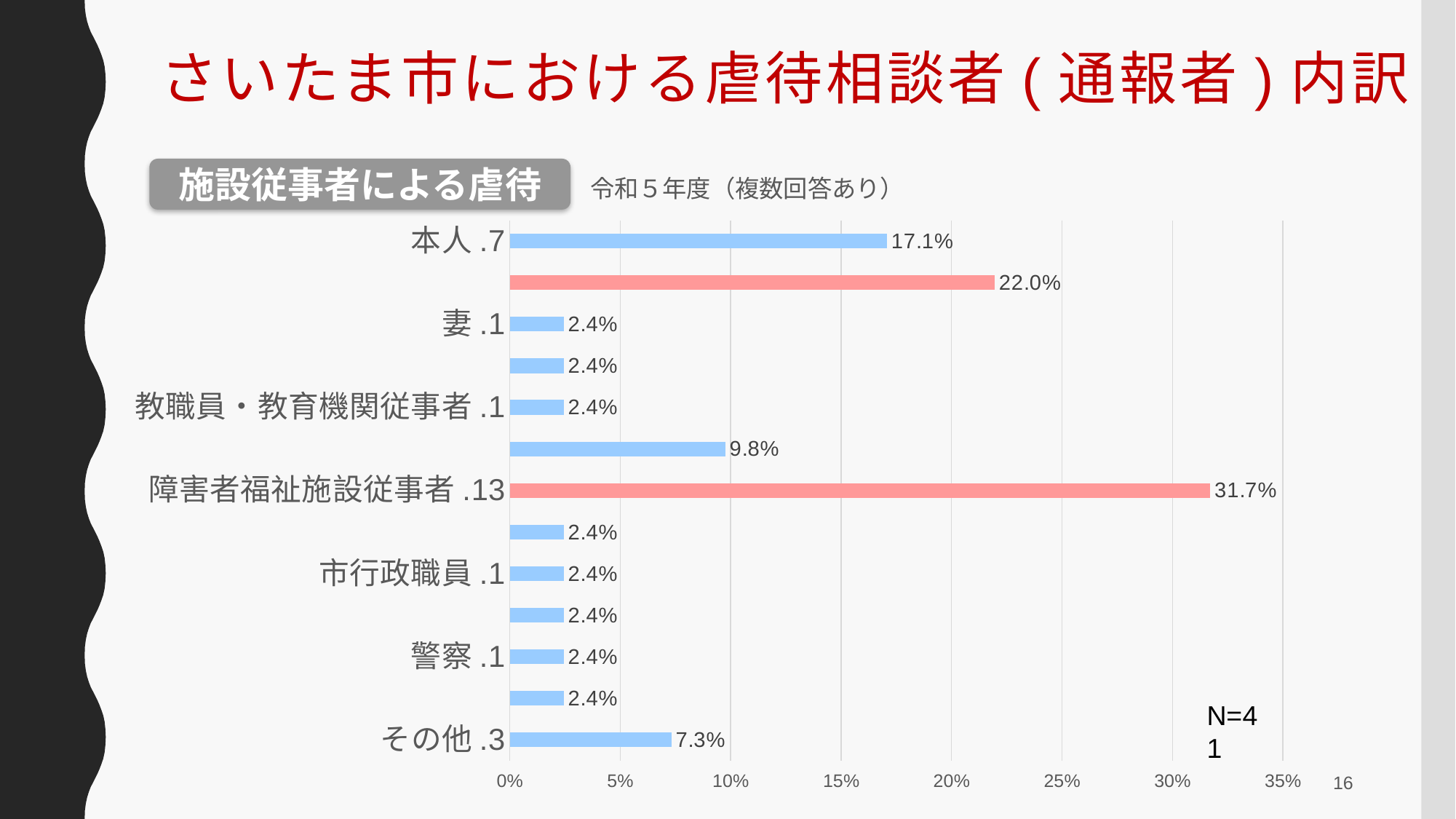

# さいたま市における虐待相談者(通報者)内訳
施設従事者による虐待
令和５年度（複数回答あり）

### Chart

| Category |  |
|---|---|
| 本人.7 | 0.17073170731707318 |
| 母.9 | 0.21951219512195122 |
| 妻.1 | 0.024390243902439025 |
| その他の親族.1 | 0.024390243902439025 |
| 教職員・教育機関従事者.1 | 0.024390243902439025 |
| 相談支援専門員.4 | 0.0975609756097561 |
| 障害者福祉施設従事者.13 | 0.3170731707317073 |
| 当該施設・事業所利用者.1 | 0.024390243902439025 |
| 市行政職員.1 | 0.024390243902439025 |
| 他自治体行政職員.1 | 0.024390243902439025 |
| 警察.1 | 0.024390243902439025 |
| 成年後見人等・権利擁護センター.1 | 0.024390243902439025 |
| その他.3 | 0.07317073170731707 |
N=41
16